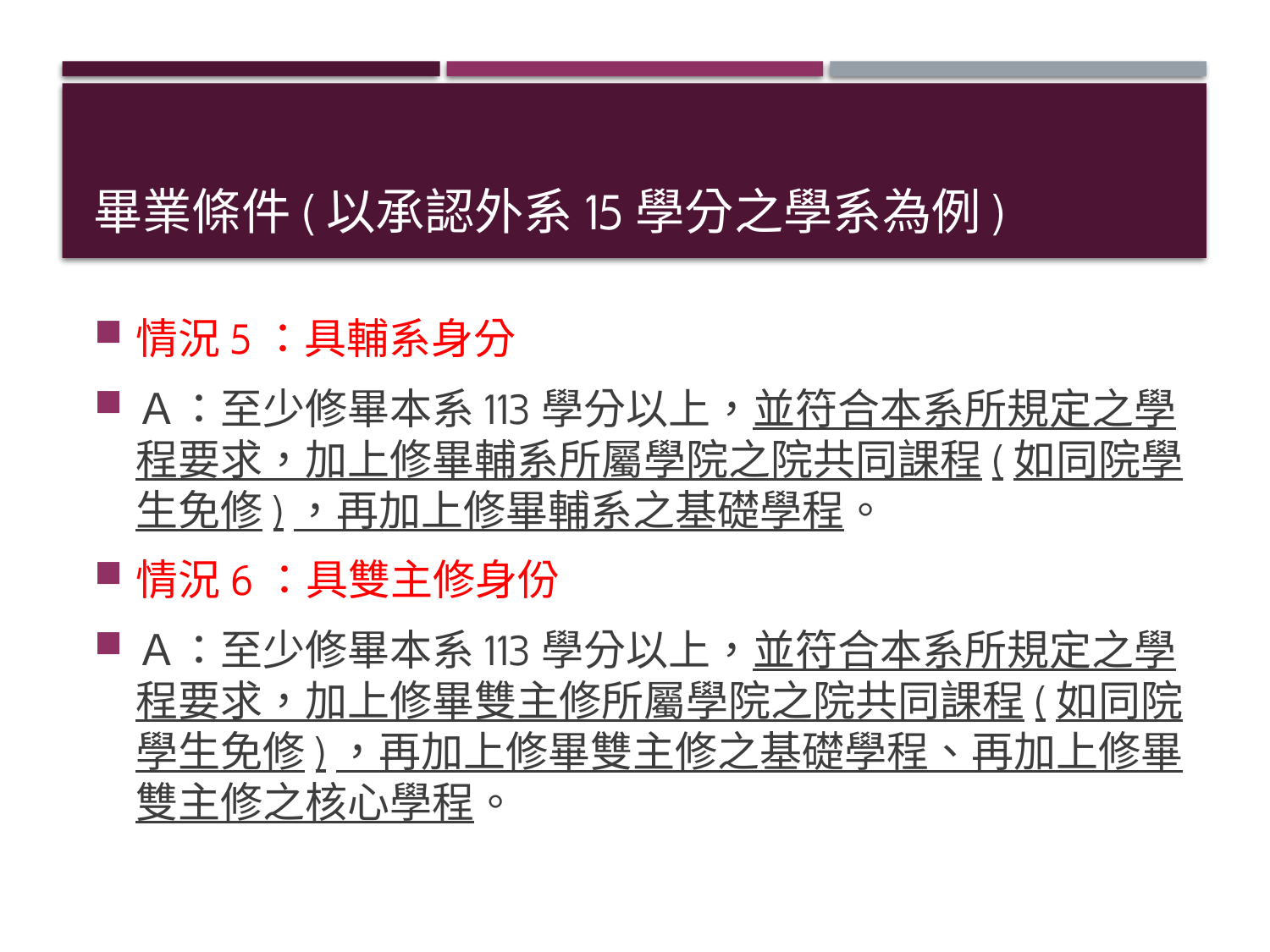

# 畢業條件(以承認外系15學分之學系為例)
情況5：具輔系身分
Ａ：至少修畢本系113學分以上，並符合本系所規定之學程要求，加上修畢輔系所屬學院之院共同課程(如同院學生免修)，再加上修畢輔系之基礎學程。
情況6：具雙主修身份
Ａ：至少修畢本系113學分以上，並符合本系所規定之學程要求，加上修畢雙主修所屬學院之院共同課程(如同院學生免修)，再加上修畢雙主修之基礎學程、再加上修畢雙主修之核心學程。